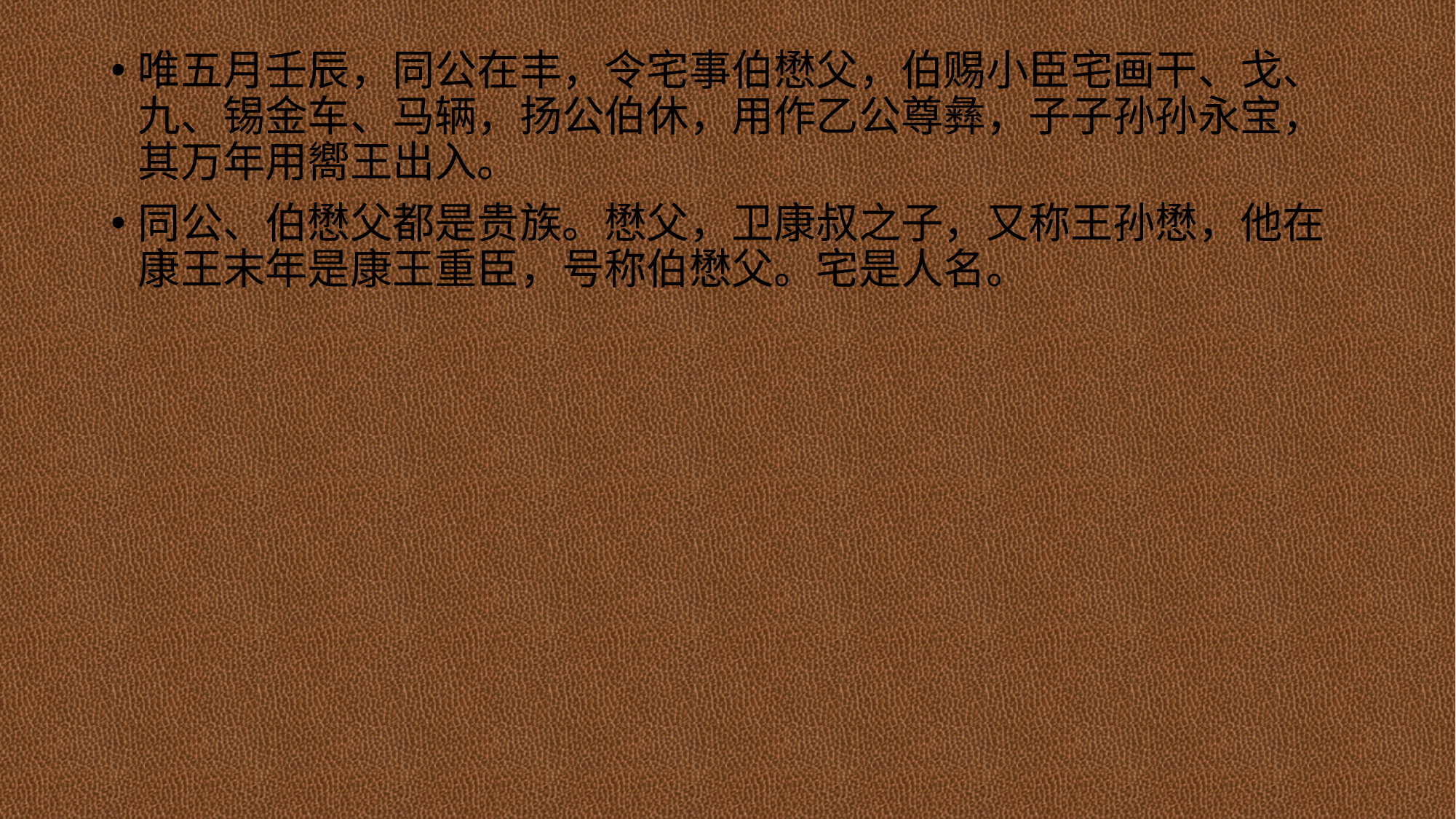

# 唯五月壬辰，同公在丰，令宅事伯懋父，伯赐小臣宅画干、戈、九、锡金车、马辆，扬公伯休，用作乙公尊彝，子子孙孙永宝，其万年用嚮王出入。
同公、伯懋父都是贵族。懋父，卫康叔之子，又称王孙懋，他在康王末年是康王重臣，号称伯懋父。宅是人名。